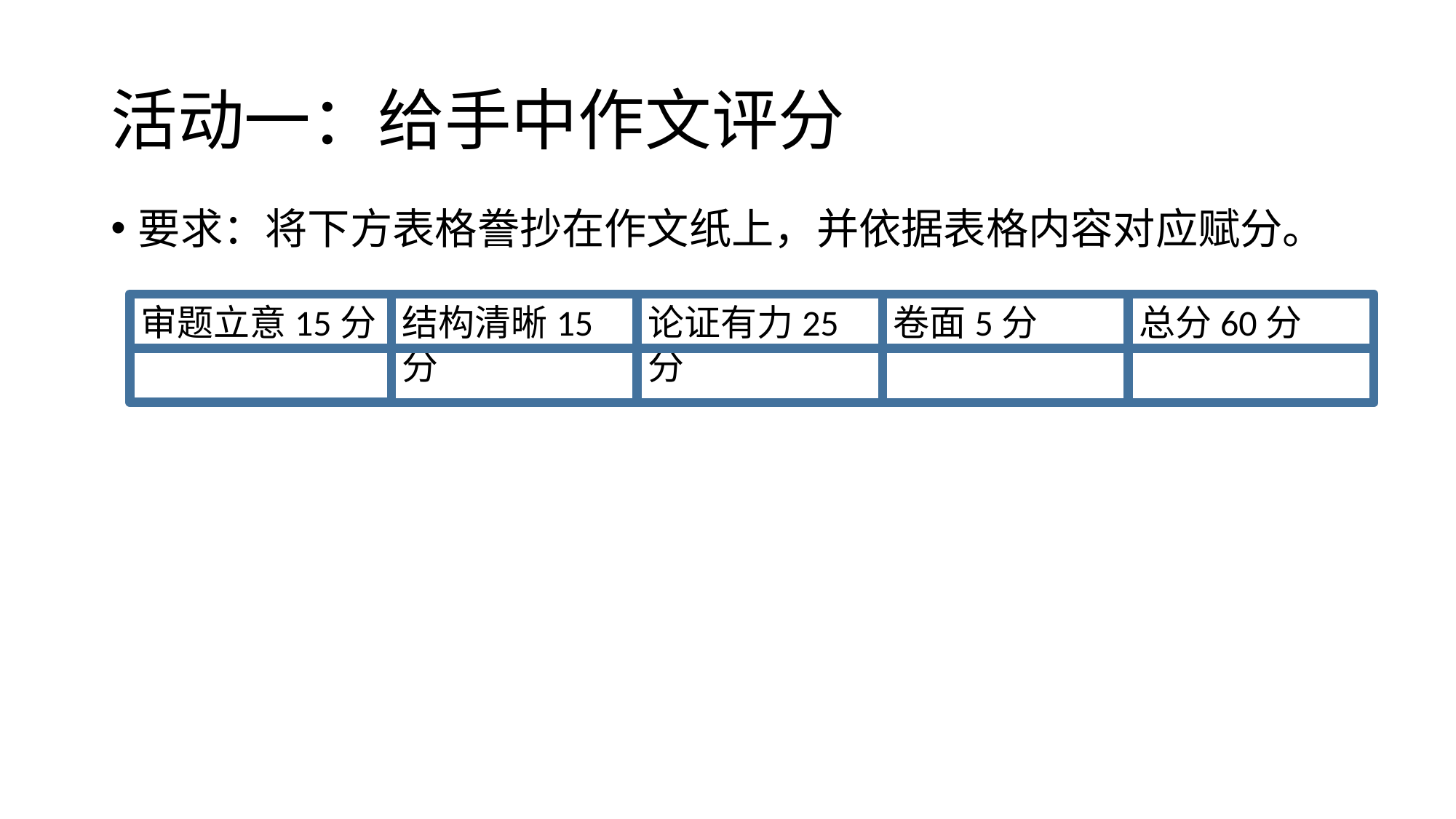

# 活动一：给手中作文评分
要求：将下方表格誊抄在作文纸上，并依据表格内容对应赋分。
审题立意15分
结构清晰15分
论证有力25分
卷面5分
总分60分